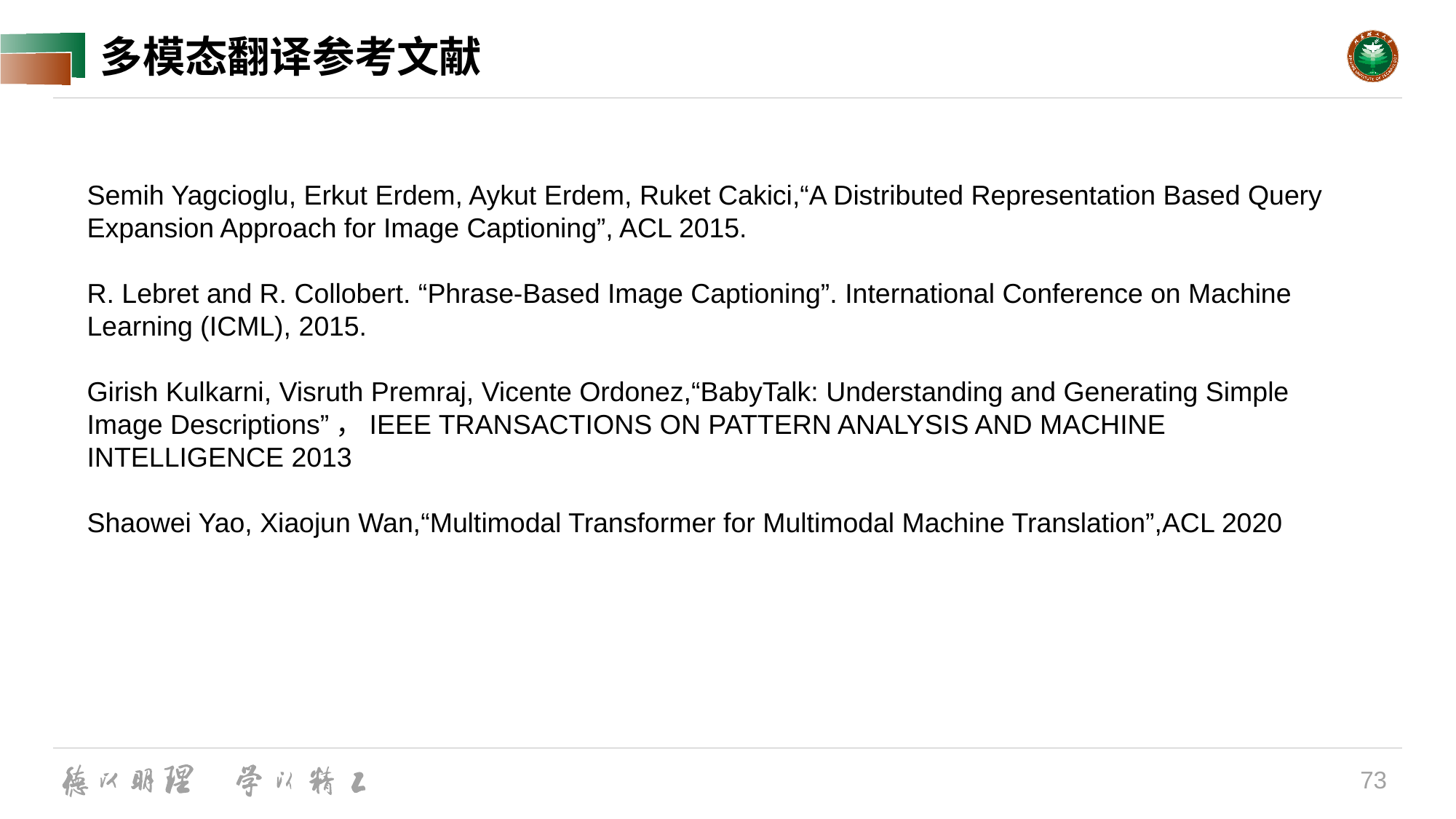

# 多模态翻译参考文献
Semih Yagcioglu, Erkut Erdem, Aykut Erdem, Ruket Cakici,“A Distributed Representation Based Query Expansion Approach for Image Captioning”, ACL 2015.

R. Lebret and R. Collobert. “Phrase-Based Image Captioning”. International Conference on Machine Learning (ICML), 2015.

Girish Kulkarni, Visruth Premraj, Vicente Ordonez,“BabyTalk: Understanding and Generating Simple Image Descriptions”，IEEE TRANSACTIONS ON PATTERN ANALYSIS AND MACHINE INTELLIGENCE 2013

Shaowei Yao, Xiaojun Wan,“Multimodal Transformer for Multimodal Machine Translation”,ACL 2020